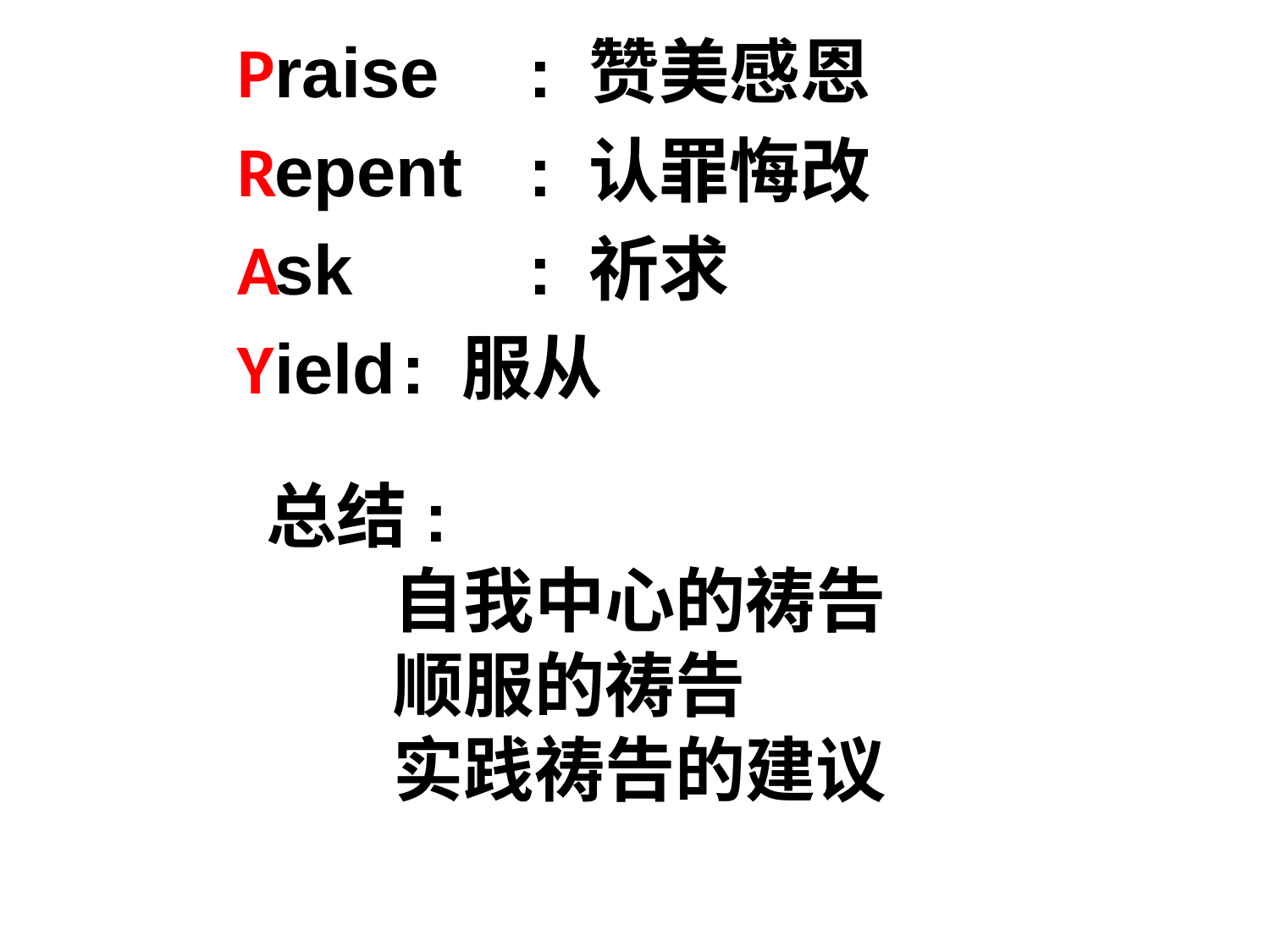

P
R
A
Y

raise	: 赞美感恩
epent	: 认罪悔改
sk		: 祈求
ield	: 服从

总结:
	自我中心的祷告
	顺服的祷告
	实践祷告的建议